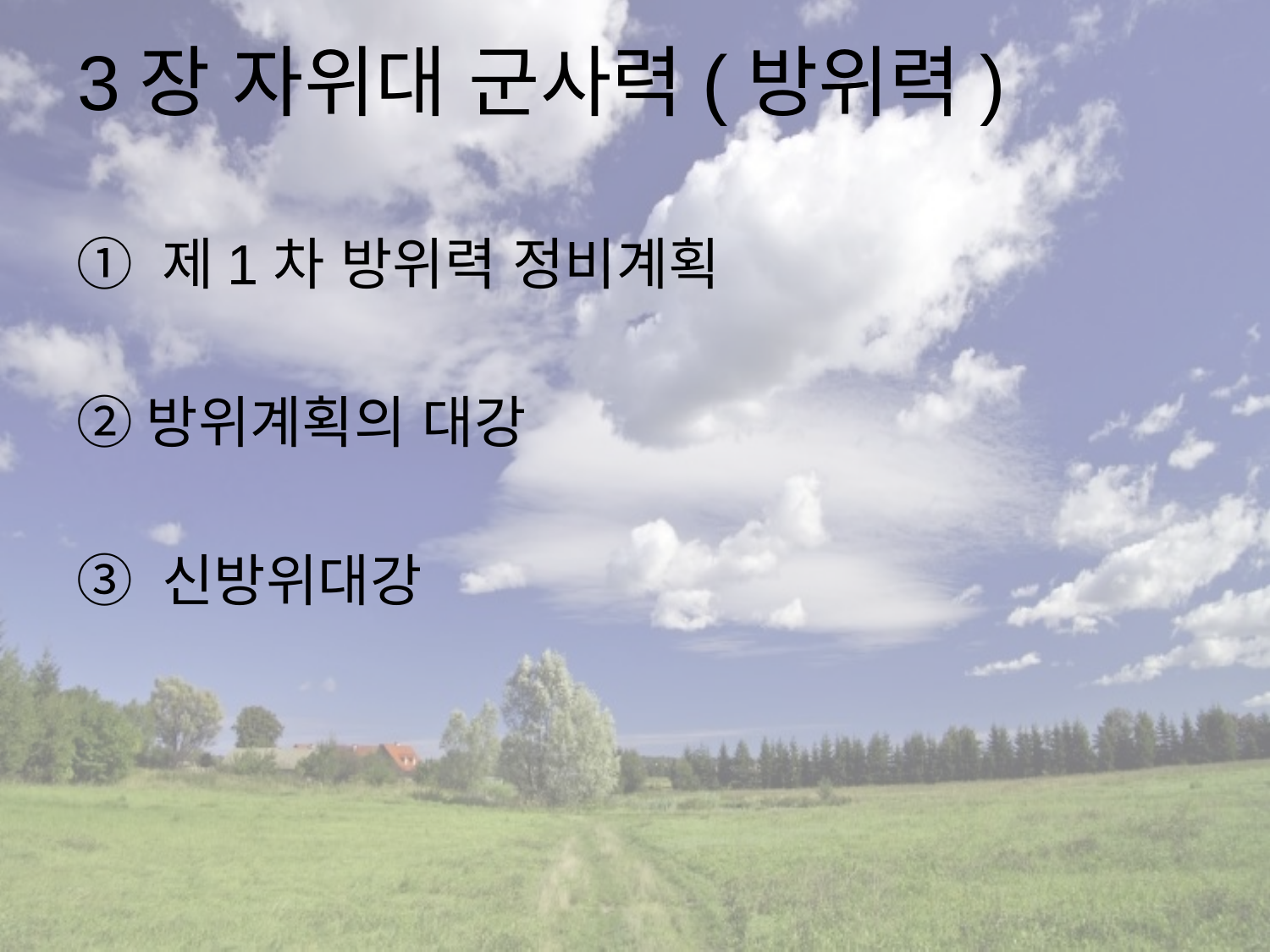

# 3장 자위대 군사력(방위력)
① 제1차 방위력 정비계획

②방위계획의 대강

③ 신방위대강